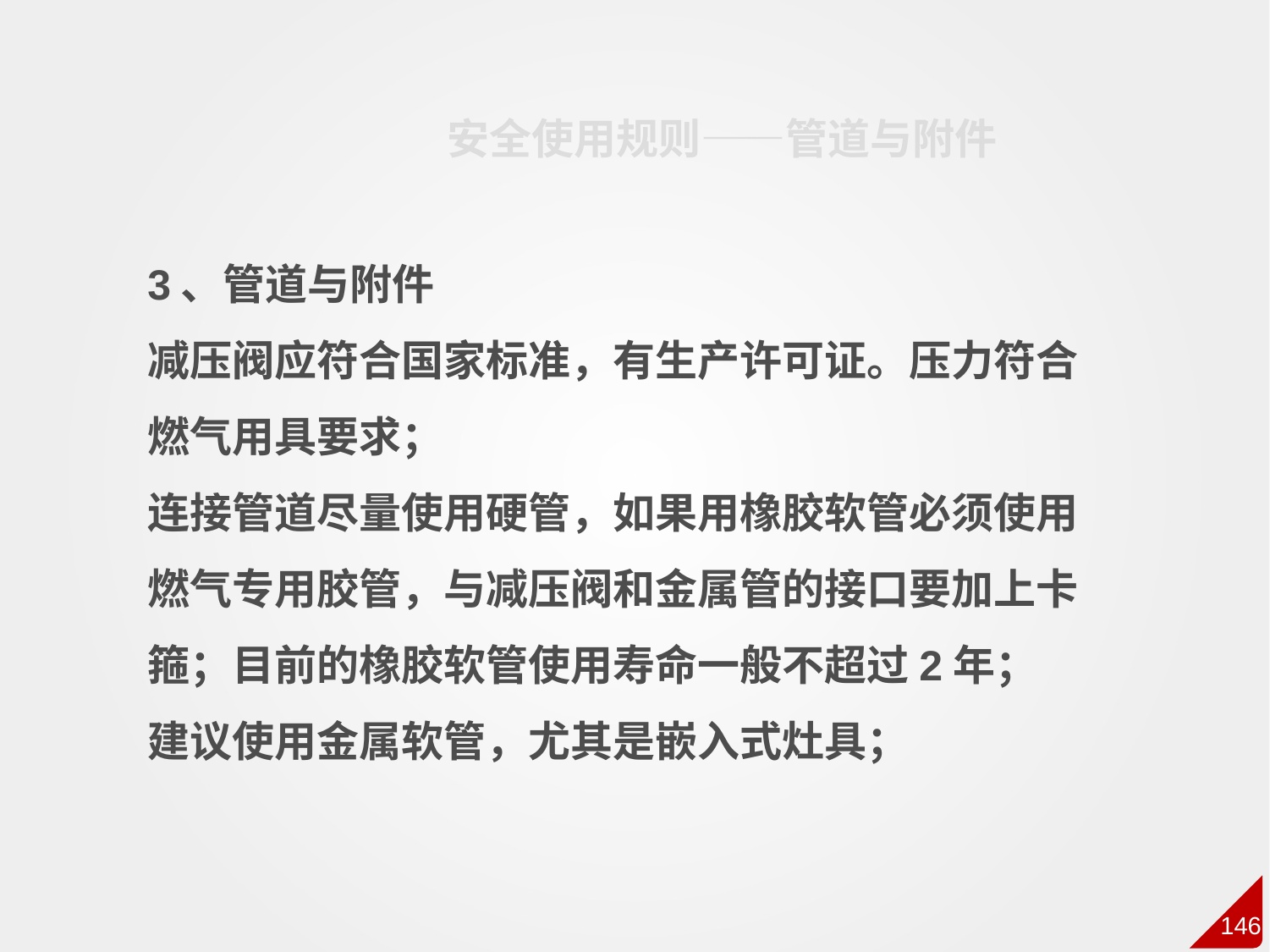

安全使用规则——管道与附件

3、管道与附件
减压阀应符合国家标准，有生产许可证。压力符合燃气用具要求；
连接管道尽量使用硬管，如果用橡胶软管必须使用燃气专用胶管，与减压阀和金属管的接口要加上卡箍；目前的橡胶软管使用寿命一般不超过2年；
建议使用金属软管，尤其是嵌入式灶具；